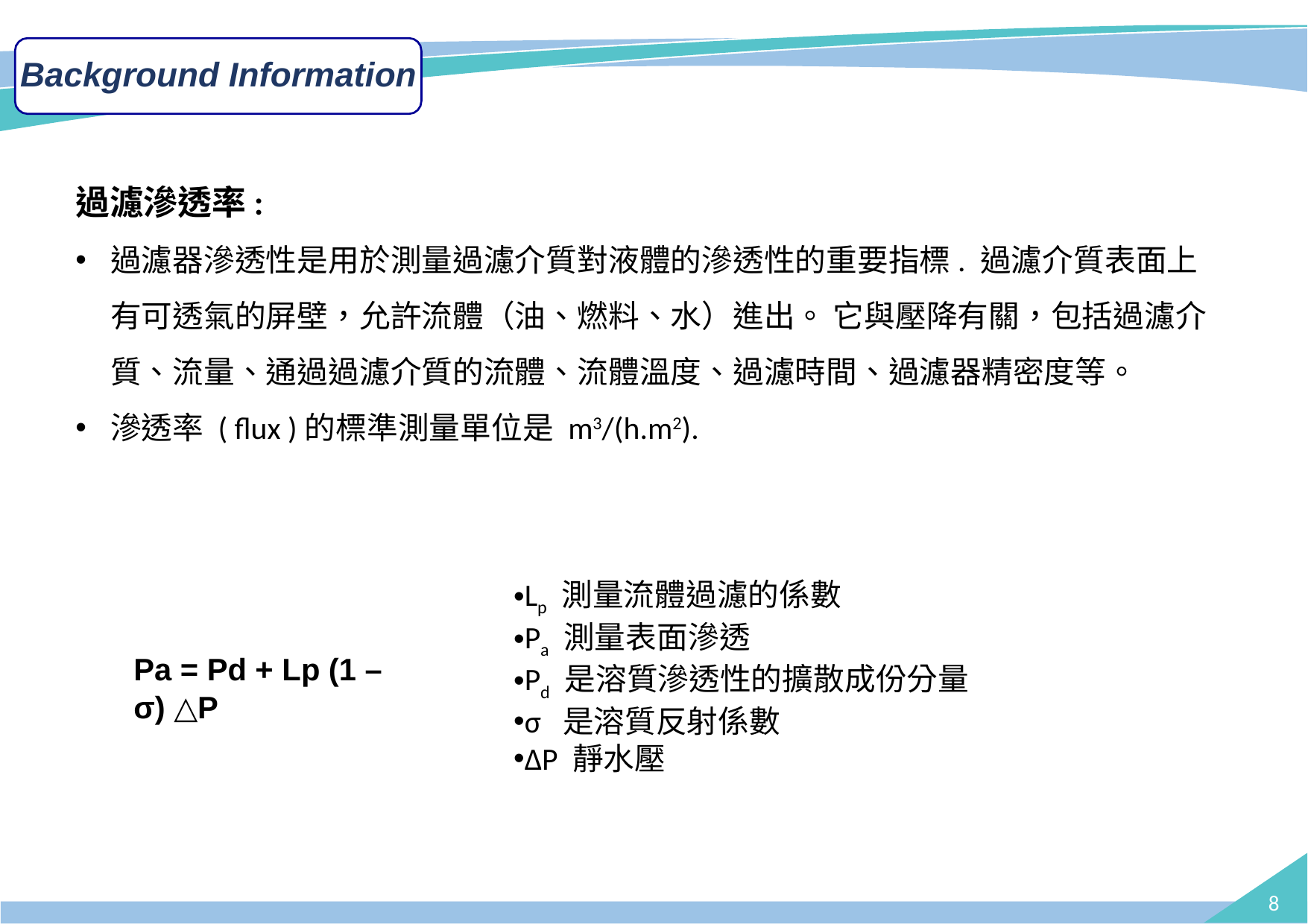

# Background Information
過濾滲透率:
過濾器滲透性是用於測量過濾介質對液體的滲透性的重要指標. 過濾介質表面上有可透氣的屏壁，允許流體（油、燃料、水）進出。 它與壓降有關，包括過濾介質、流量、通過過濾介質的流體、流體溫度、過濾時間、過濾器精密度等。
滲透率 ( flux )的標準測量單位是 m3/(h.m2).
Lp 測量流體過濾的係數
Pa 測量表面滲透
Pd 是溶質滲透性的擴散成份分量
σ  是溶質反射係數
ΔP 靜水壓
Pa = Pd + Lp (1 – σ) △P
8